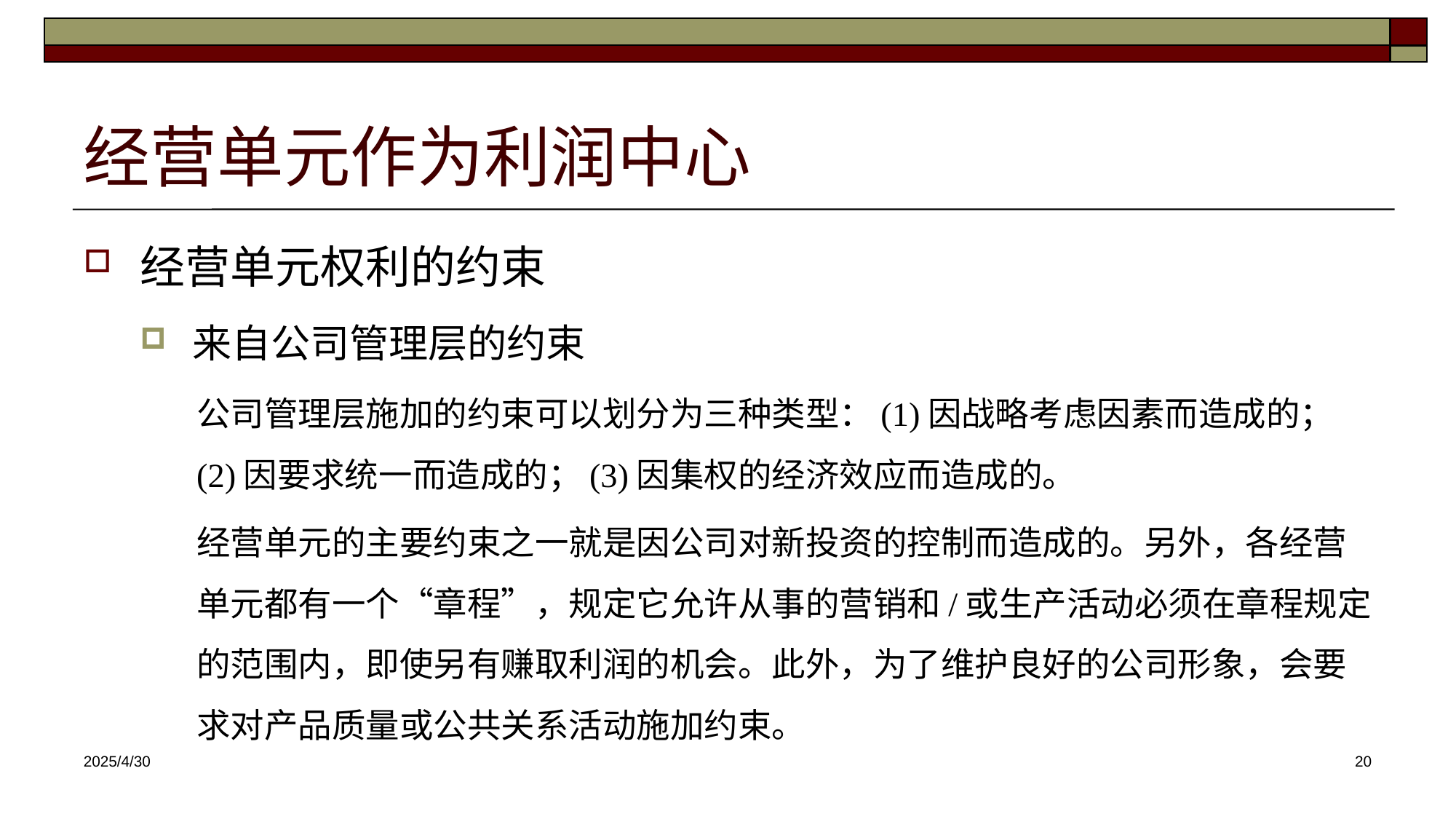

# 经营单元作为利润中心
经营单元权利的约束
来自公司管理层的约束
公司管理层施加的约束可以划分为三种类型：(1)因战略考虑因素而造成的；(2)因要求统一而造成的；(3)因集权的经济效应而造成的。
经营单元的主要约束之一就是因公司对新投资的控制而造成的。另外，各经营单元都有一个“章程”，规定它允许从事的营销和/或生产活动必须在章程规定的范围内，即使另有赚取利润的机会。此外，为了维护良好的公司形象，会要求对产品质量或公共关系活动施加约束。

2025/4/30
20